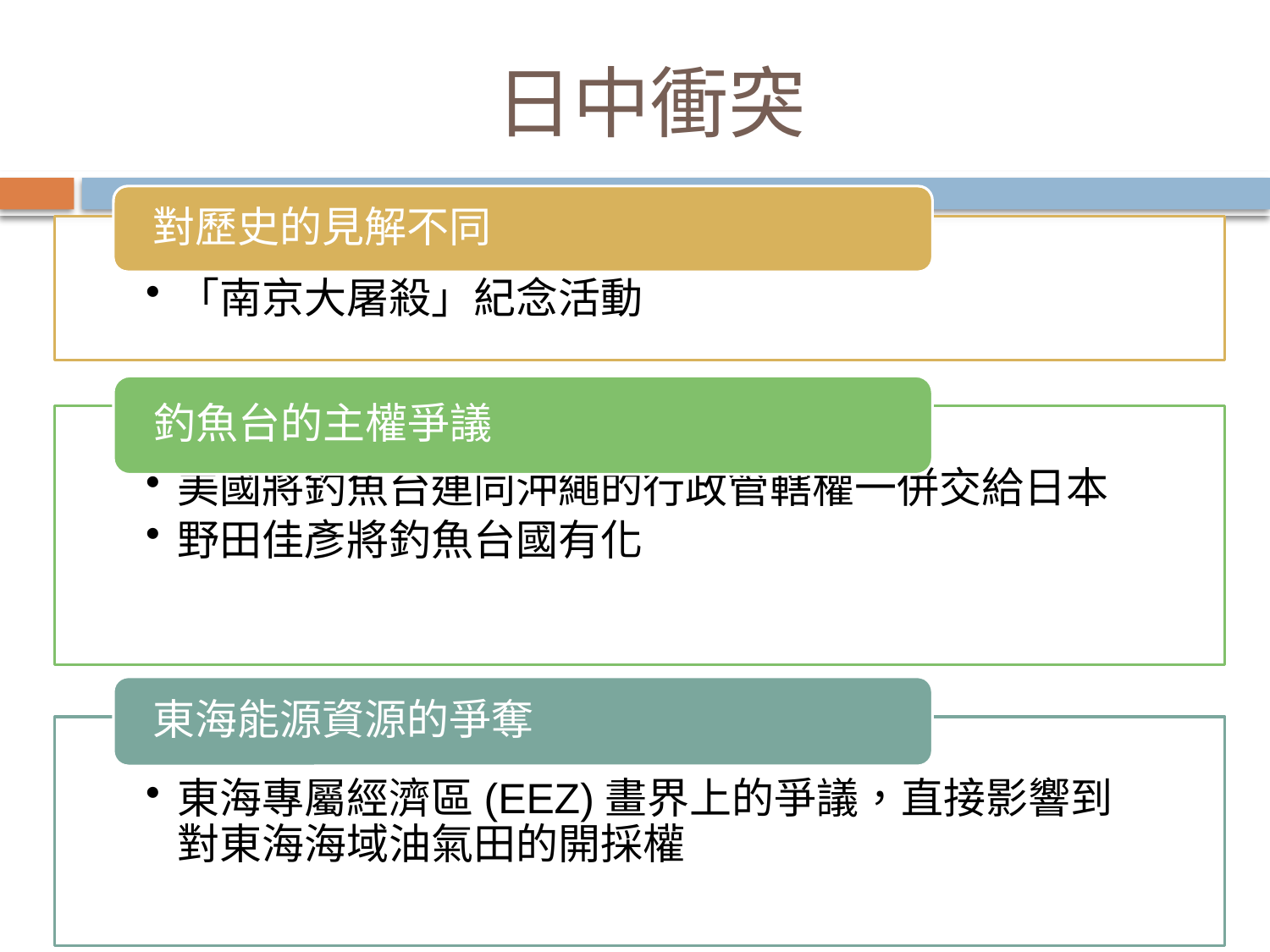

# 日中衝突
「南京大屠殺」紀念活動
對歷史的見解不同
美國將釣魚台連同沖繩的行政管轄權一併交給日本
野田佳彥將釣魚台國有化
釣魚台的主權爭議
東海專屬經濟區(EEZ)畫界上的爭議，直接影響到對東海海域油氣田的開採權
東海能源資源的爭奪